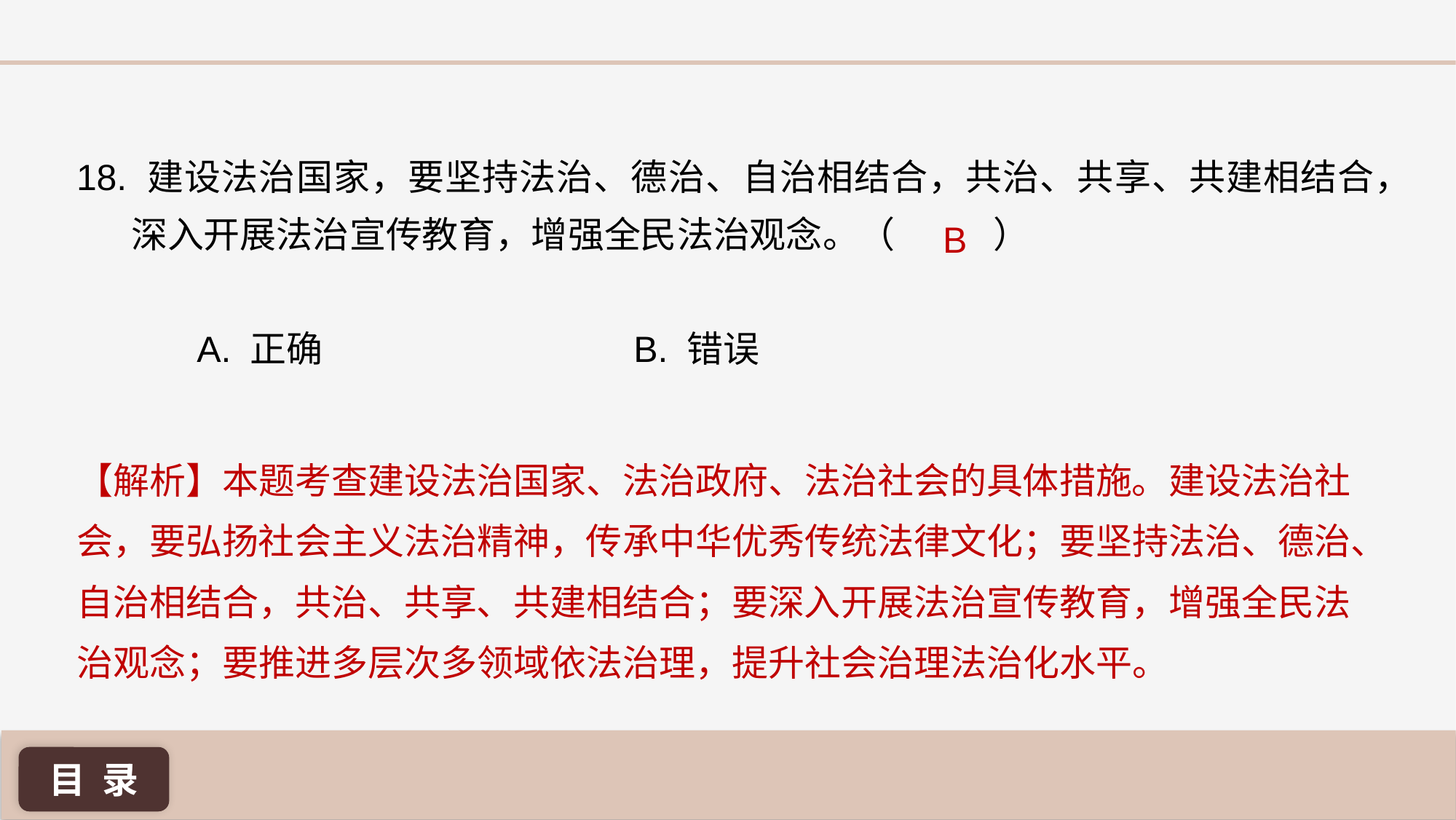

18. 建设法治国家，要坚持法治、德治、自治相结合，共治、共享、共建相结合，深入开展法治宣传教育，增强全民法治观念。（            ）
B
A. 正确 			B. 错误
【解析】本题考查建设法治国家、法治政府、法治社会的具体措施。建设法治社会，要弘扬社会主义法治精神，传承中华优秀传统法律文化；要坚持法治、德治、自治相结合，共治、共享、共建相结合；要深入开展法治宣传教育，增强全民法治观念；要推进多层次多领域依法治理，提升社会治理法治化水平。